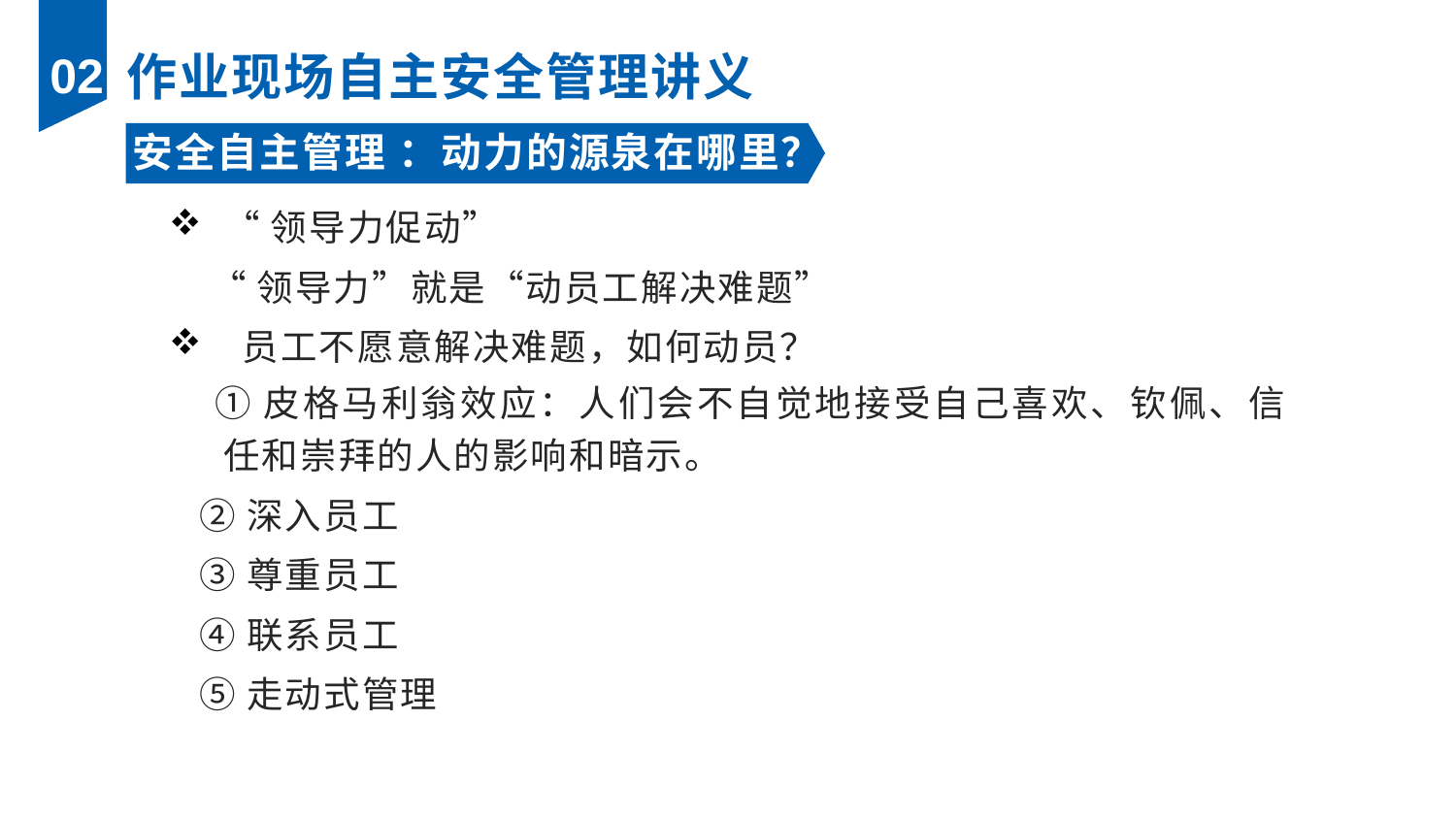

02
作业现场自主安全管理讲义
安全自主管理 ：动力的源泉在哪里？

“领导力促动”
    “领导力”就是“动员工解决难题”
 员工不愿意解决难题，如何动员？
    ①皮格马利翁效应：人们会不自觉地接受自己喜欢、钦佩、信任和崇拜的人的影响和暗示。
   ②深入员工
   ③尊重员工
   ④联系员工
   ⑤走动式管理